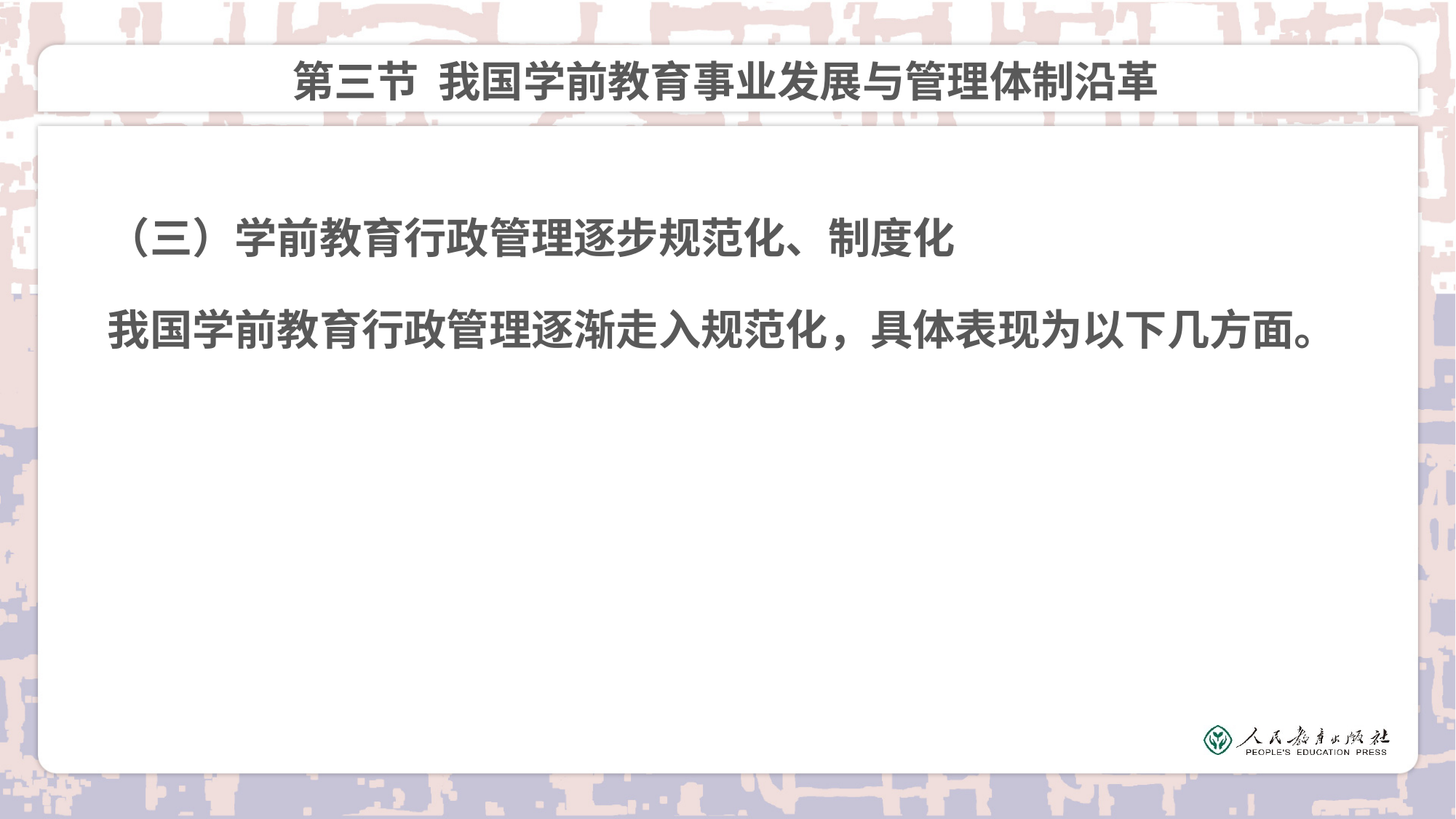

# 第三节  我国学前教育事业发展与管理体制沿革
（三）学前教育行政管理逐步规范化、制度化
我国学前教育行政管理逐渐走入规范化，具体表现为以下几方面。